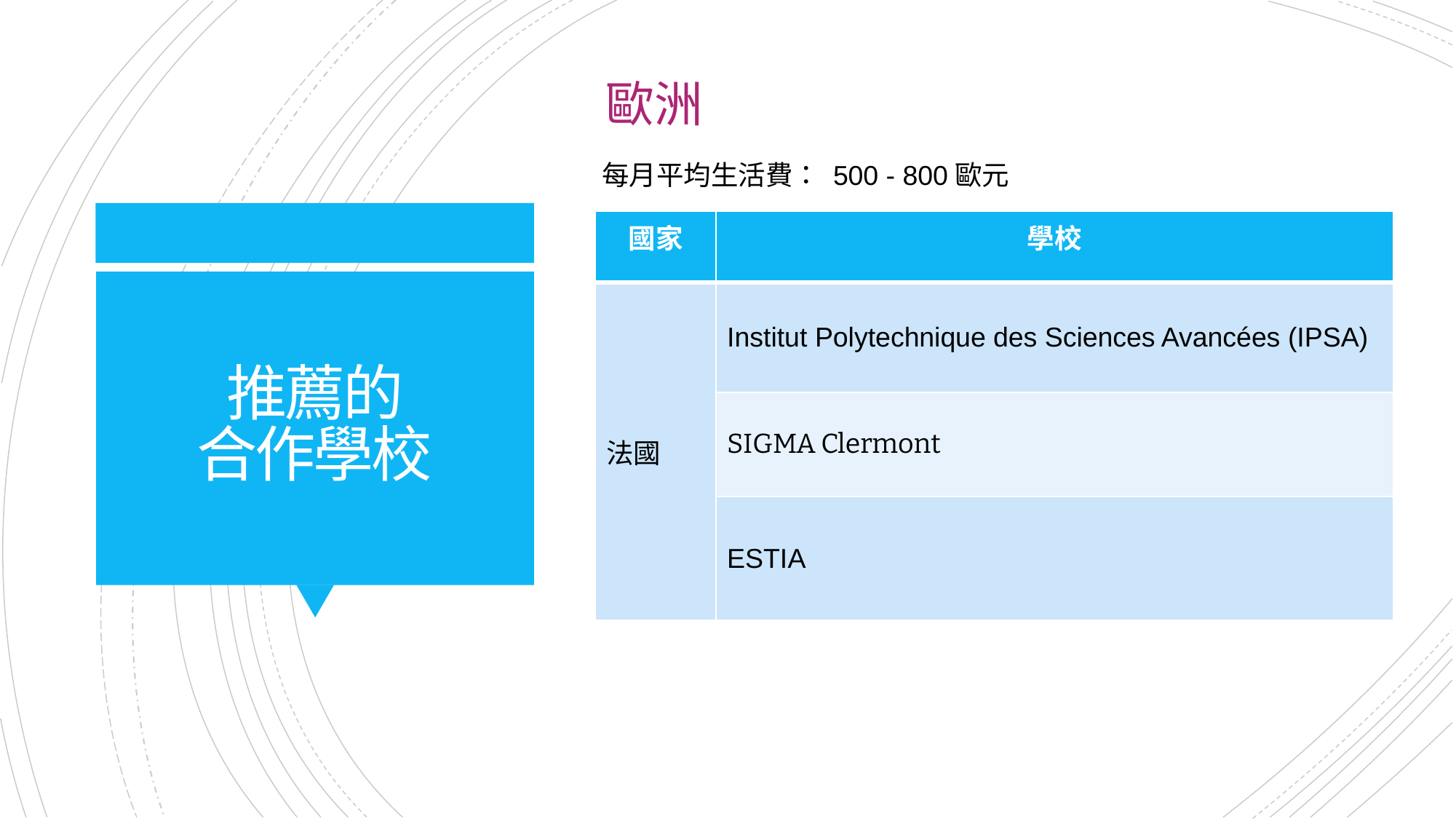

歐洲
每月平均生活費： 500 - 800歐元
| 國家 | 學校 |
| --- | --- |
| 法國 | Institut Polytechnique des Sciences Avancées (IPSA) |
|  | SIGMA Clermont |
|  | ESTIA |
# 推薦的 合作學校